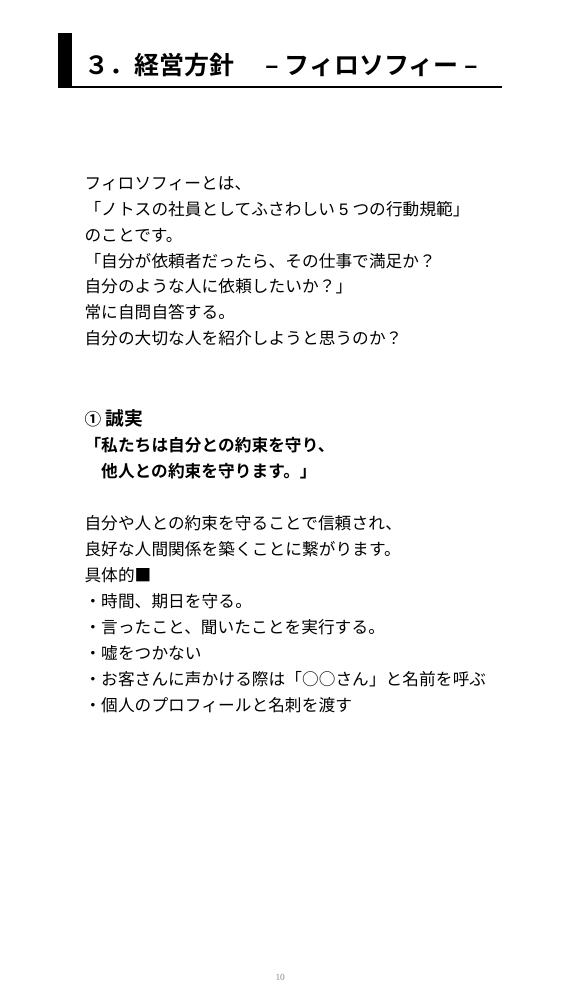

３．経営方針　 – フィロソフィー –

フィロソフィーとは、
「ノトスの社員としてふさわしい5つの行動規範」
のことです。
「自分が依頼者だったら、その仕事で満足か？
自分のような人に依頼したいか？」
常に自問自答する。
自分の大切な人を紹介しようと思うのか？

①誠実
「私たちは自分との約束を守り、
　他人との約束を守ります。」

自分や人との約束を守ることで信頼され、
良好な人間関係を築くことに繋がります。
具体的■
・時間、期日を守る。
・言ったこと、聞いたことを実行する。
・嘘をつかない
・お客さんに声かける際は「○○さん」と名前を呼ぶ
・個人のプロフィールと名刺を渡す

両方今回初めて考えた。考えながら頭の片隅にずっとあったのは、「いうからには自分が示す必要がある」ということ。
出来ていないからこそ掲げるものでもあるかなと。

自分は悪くない⇒自分ができたことは？

⑦ものを大切に
「あることは当たり前じゃない」
10